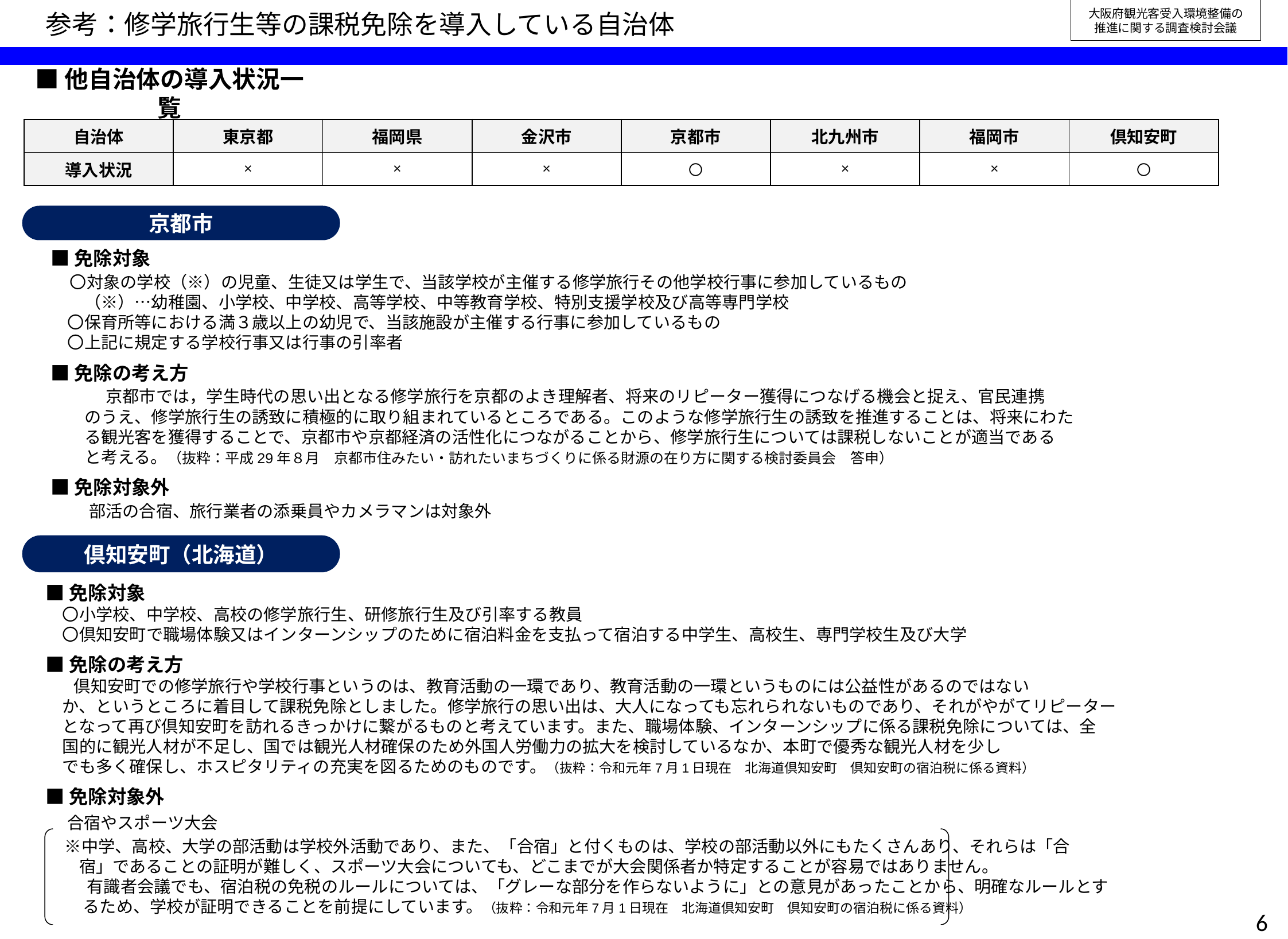

大阪府観光客受入環境整備の
推進に関する調査検討会議
　参考：修学旅行生等の課税免除を導入している自治体
■他自治体の導入状況一覧
| 自治体 | 東京都 | 福岡県 | 金沢市 | 京都市 | 北九州市 | 福岡市 | 倶知安町 |
| --- | --- | --- | --- | --- | --- | --- | --- |
| 導入状況 | × | × | × | 〇 | × | × | 〇 |
京都市
■免除対象
　〇対象の学校（※）の児童、生徒又は学生で、当該学校が主催する修学旅行その他学校行事に参加しているもの
　　（※）…幼稚園、小学校、中学校、高等学校、中等教育学校、特別支援学校及び高等専門学校
　〇保育所等における満３歳以上の幼児で、当該施設が主催する行事に参加しているもの
　〇上記に規定する学校行事又は行事の引率者

■免除の考え方
　　　京都市では，学生時代の思い出となる修学旅行を京都のよき理解者、将来のリピーター獲得につなげる機会と捉え、官民連携
　　のうえ、修学旅行生の誘致に積極的に取り組まれているところである。このような修学旅行生の誘致を推進することは、将来にわた
　　る観光客を獲得することで、京都市や京都経済の活性化につながることから、修学旅行生については課税しないことが適当である
　　と考える。（抜粋：平成29年８月　京都市住みたい・訪れたいまちづくりに係る財源の在り方に関する検討委員会　答申）

■免除対象外
　　部活の合宿、旅行業者の添乗員やカメラマンは対象外
倶知安町（北海道）
■免除対象
　〇小学校、中学校、高校の修学旅行生、研修旅行生及び引率する教員
　〇倶知安町で職場体験又はインターンシップのために宿泊料金を支払って宿泊する中学生、高校生、専門学校生及び大学

■免除の考え方
 　 倶知安町での修学旅行や学校行事というのは、教育活動の一環であり、教育活動の一環というものには公益性があるのではない
　か、というところに着目して課税免除としました。修学旅行の思い出は、大人になっても忘れられないものであり、それがやがてリピーター
　となって再び倶知安町を訪れるきっかけに繋がるものと考えています。また、職場体験、インターンシップに係る課税免除については、全
　国的に観光人材が不足し、国では観光人材確保のため外国人労働力の拡大を検討しているなか、本町で優秀な観光人材を少し
　でも多く確保し、ホスピタリティの充実を図るためのものです。（抜粋：令和元年7月1日現在　北海道倶知安町　倶知安町の宿泊税に係る資料）

■免除対象外
　合宿やスポーツ大会
　※中学、高校、大学の部活動は学校外活動であり、また、「合宿」と付くものは、学校の部活動以外にもたくさんあり、それらは「合
　　宿」であることの証明が難しく、スポーツ大会についても、どこまでが大会関係者か特定することが容易ではありません。
 　　有識者会議でも、宿泊税の免税のルールについては、「グレーな部分を作らないように」との意見があったことから、明確なルールとす
　　 るため、学校が証明できることを前提にしています。（抜粋：令和元年7月1日現在　北海道倶知安町　倶知安町の宿泊税に係る資料）

6